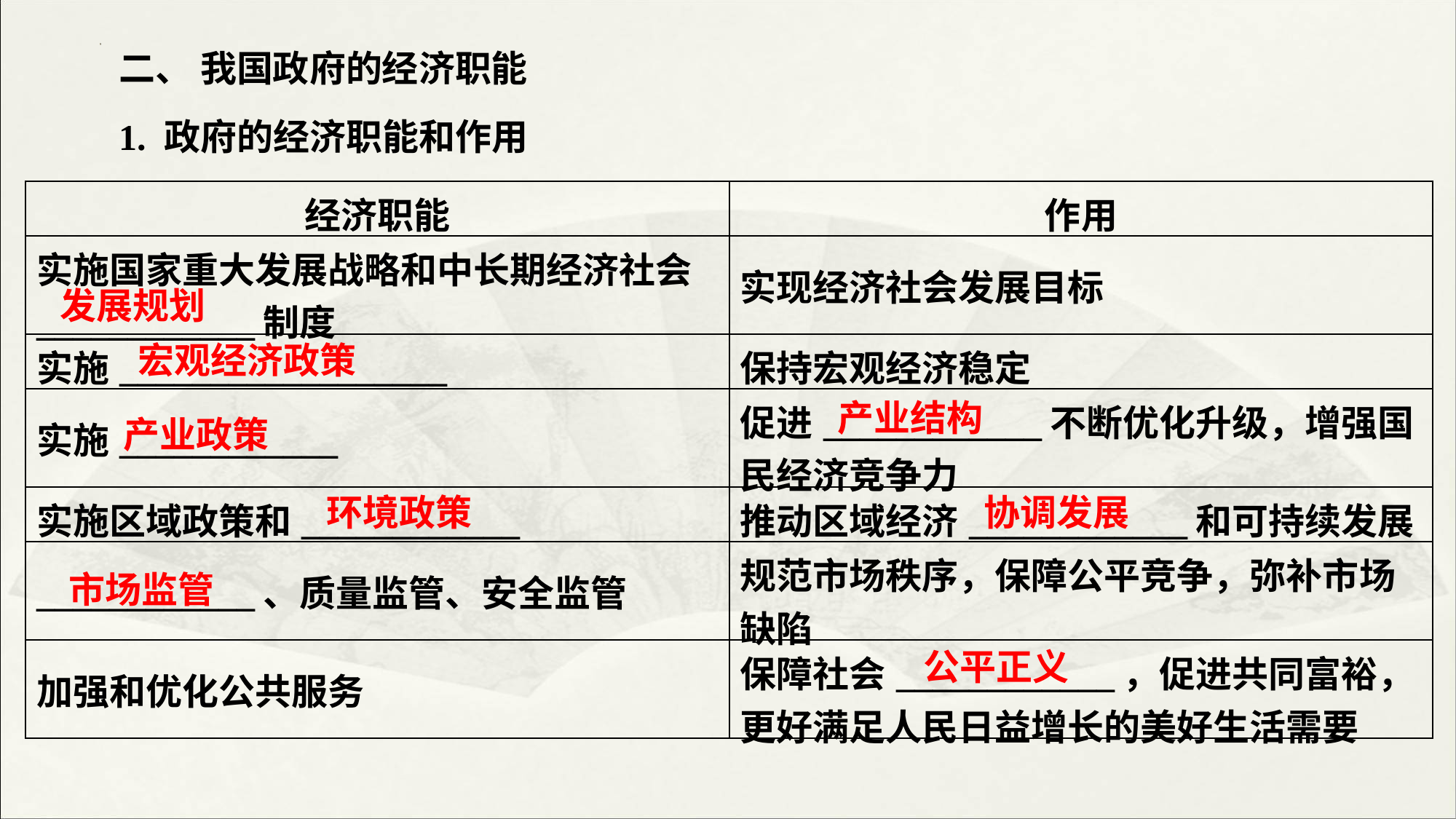

二、 我国政府的经济职能
1. 政府的经济职能和作用
| 经济职能 | 作用 |
| --- | --- |
| 实施国家重大发展战略和中长期经济社会\_\_\_\_\_\_\_\_\_\_\_\_制度 | 实现经济社会发展目标 |
| 实施\_\_\_\_\_\_\_\_\_\_\_\_\_\_\_\_\_\_ | 保持宏观经济稳定 |
| 实施\_\_\_\_\_\_\_\_\_\_\_\_ | 促进\_\_\_\_\_\_\_\_\_\_\_\_不断优化升级，增强国民经济竞争力 |
| 实施区域政策和\_\_\_\_\_\_\_\_\_\_\_\_ | 推动区域经济\_\_\_\_\_\_\_\_\_\_\_\_和可持续发展 |
| \_\_\_\_\_\_\_\_\_\_\_\_、质量监管、安全监管 | 规范市场秩序，保障公平竞争，弥补市场缺陷 |
| 加强和优化公共服务 | 保障社会\_\_\_\_\_\_\_\_\_\_\_\_，促进共同富裕，更好满足人民日益增长的美好生活需要 |
发展规划
宏观经济政策
产业结构
产业政策
环境政策
协调发展
市场监管
公平正义